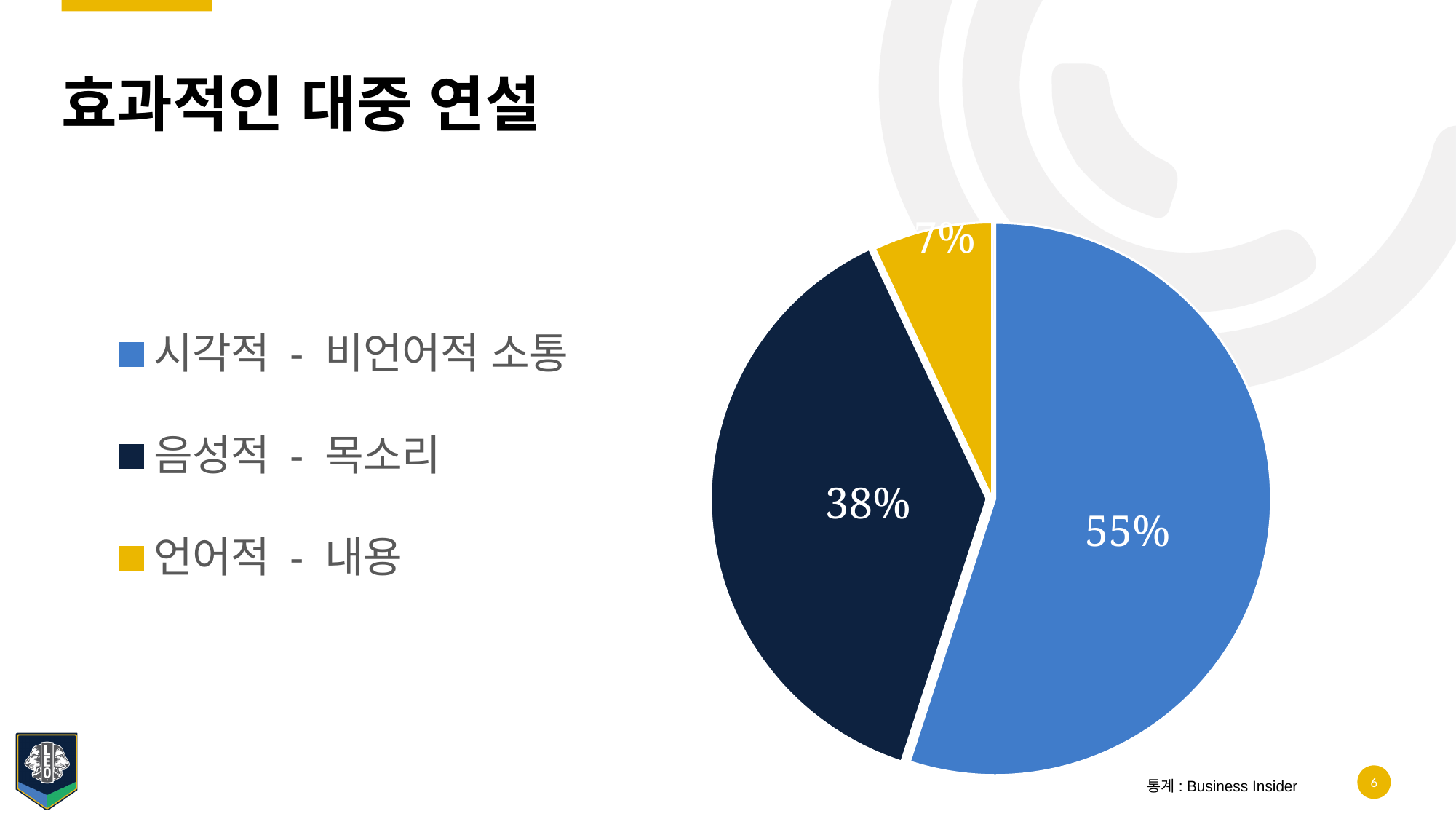

# 효과적인 대중 연설

### Chart

| Category | 효과적인 대중 연설 |
|---|---|
| 시각적 - 비언어적 소통  | 55.0 |
| 음성적 - 목소리 | 38.0 |
| 언어적 - 내용 | 7.0 |
통계: Business Insider
6